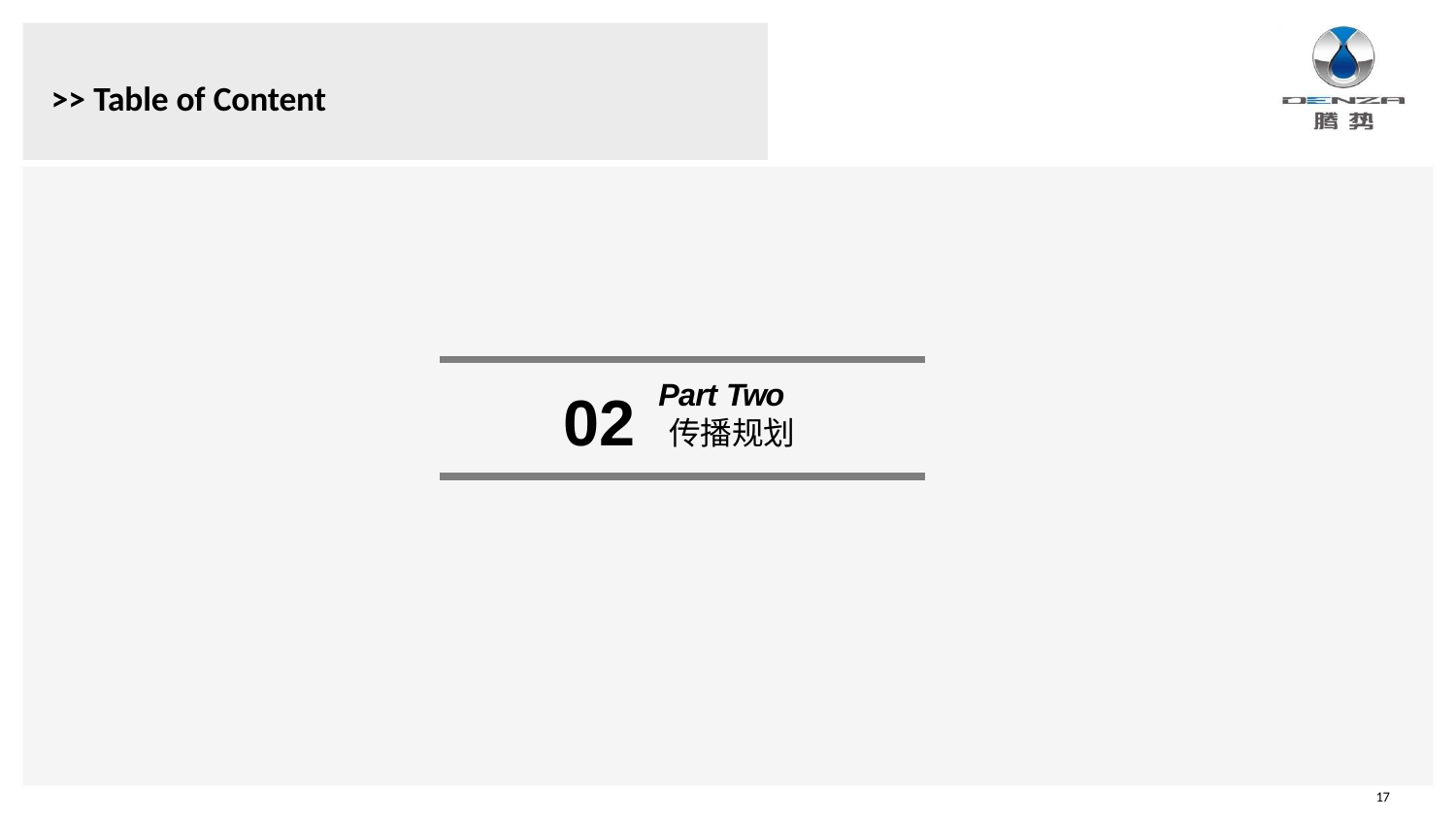

# >> Table of Content

Part Two
02 传播规划

17